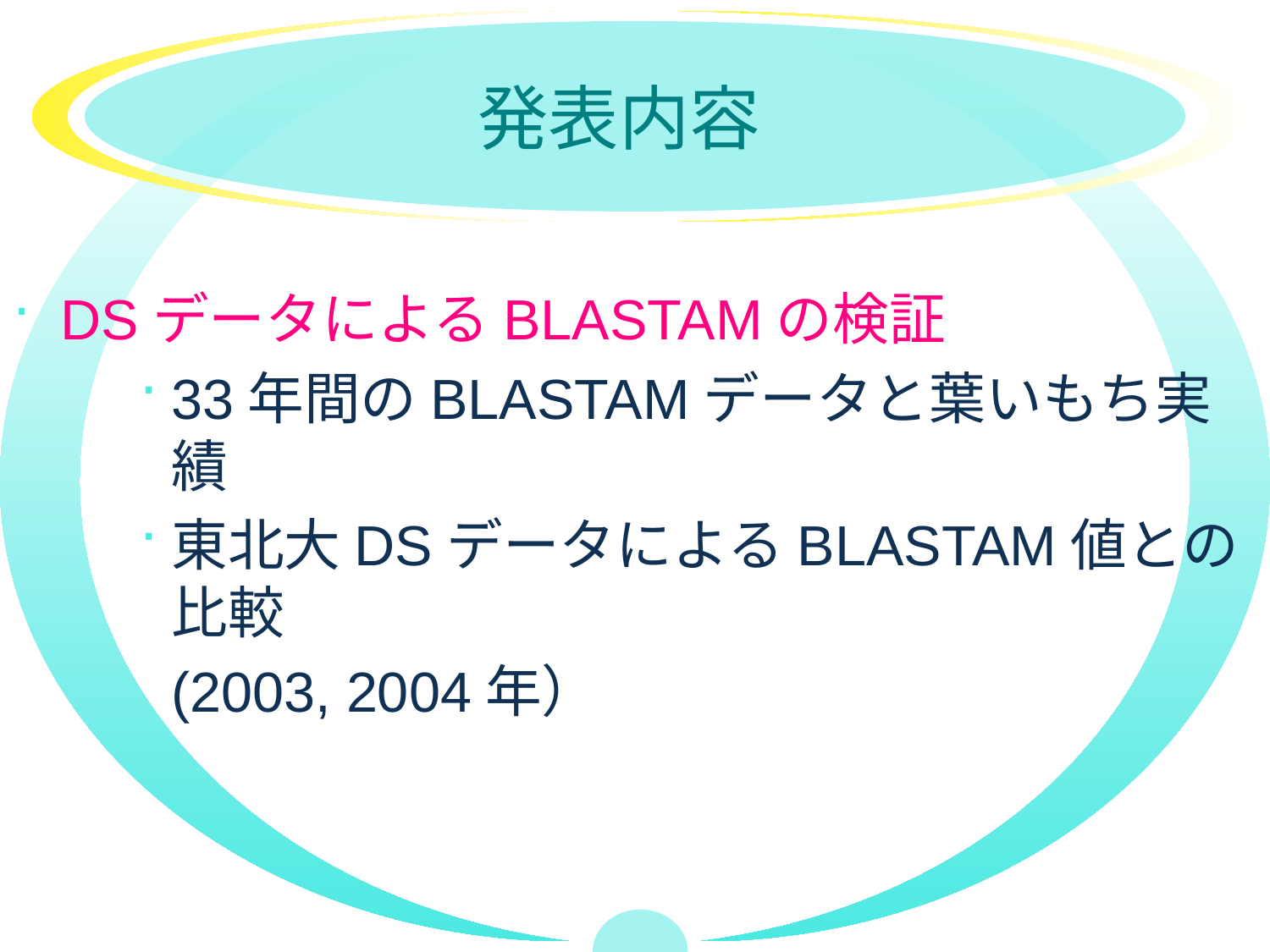

# 発表内容
DSデータによるBLASTAMの検証
33年間のBLASTAMデータと葉いもち実績
東北大DSデータによるBLASTAM値との比較
  (2003, 2004年）